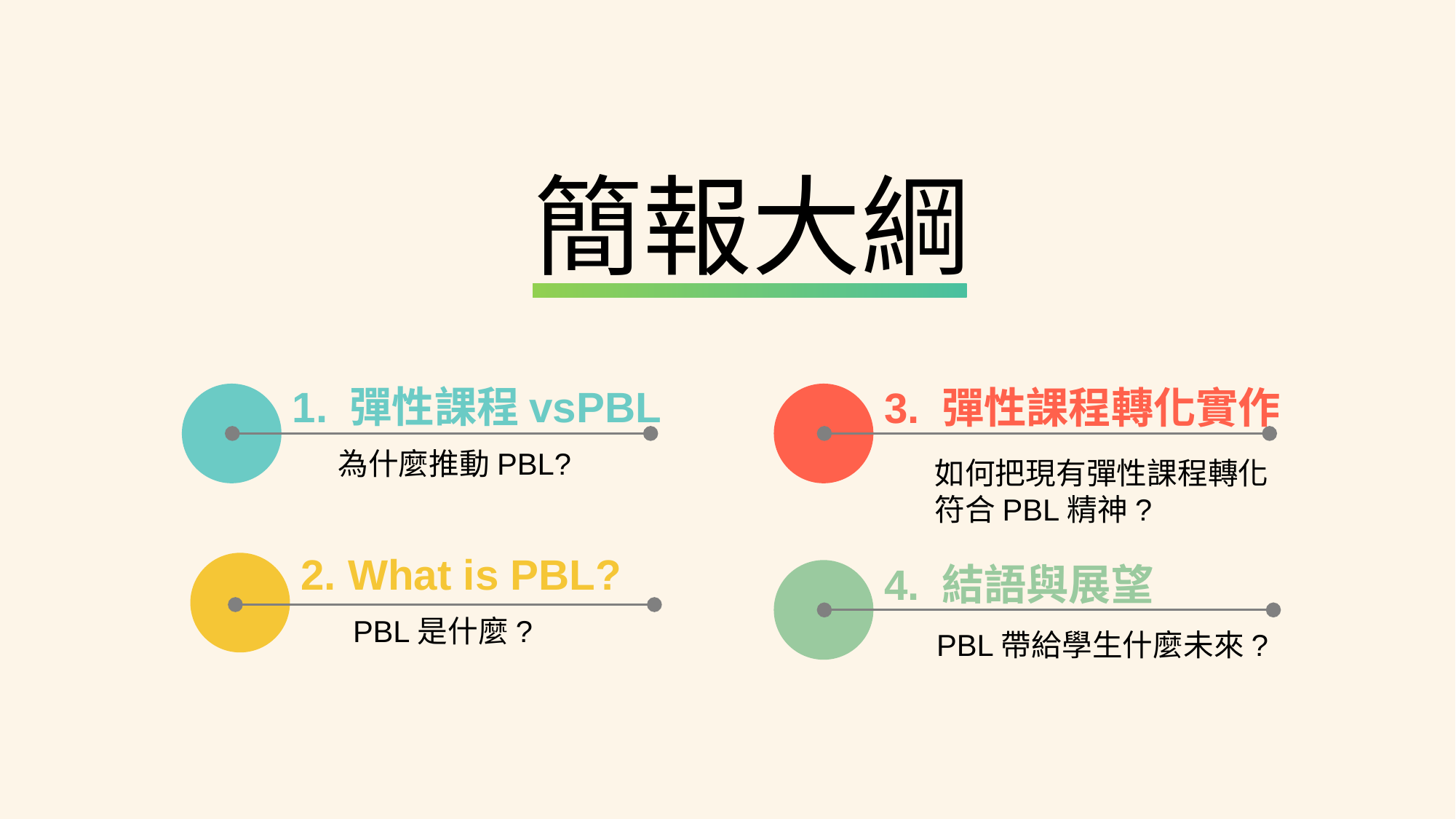

簡報大綱

1. 彈性課程vsPBL
3. 彈性課程轉化實作

為什麼推動PBL?
如何把現有彈性課程轉化符合PBL精神?
2. What is PBL?
4. 結語與展望

PBL是什麼?
PBL帶給學生什麼未來?
2